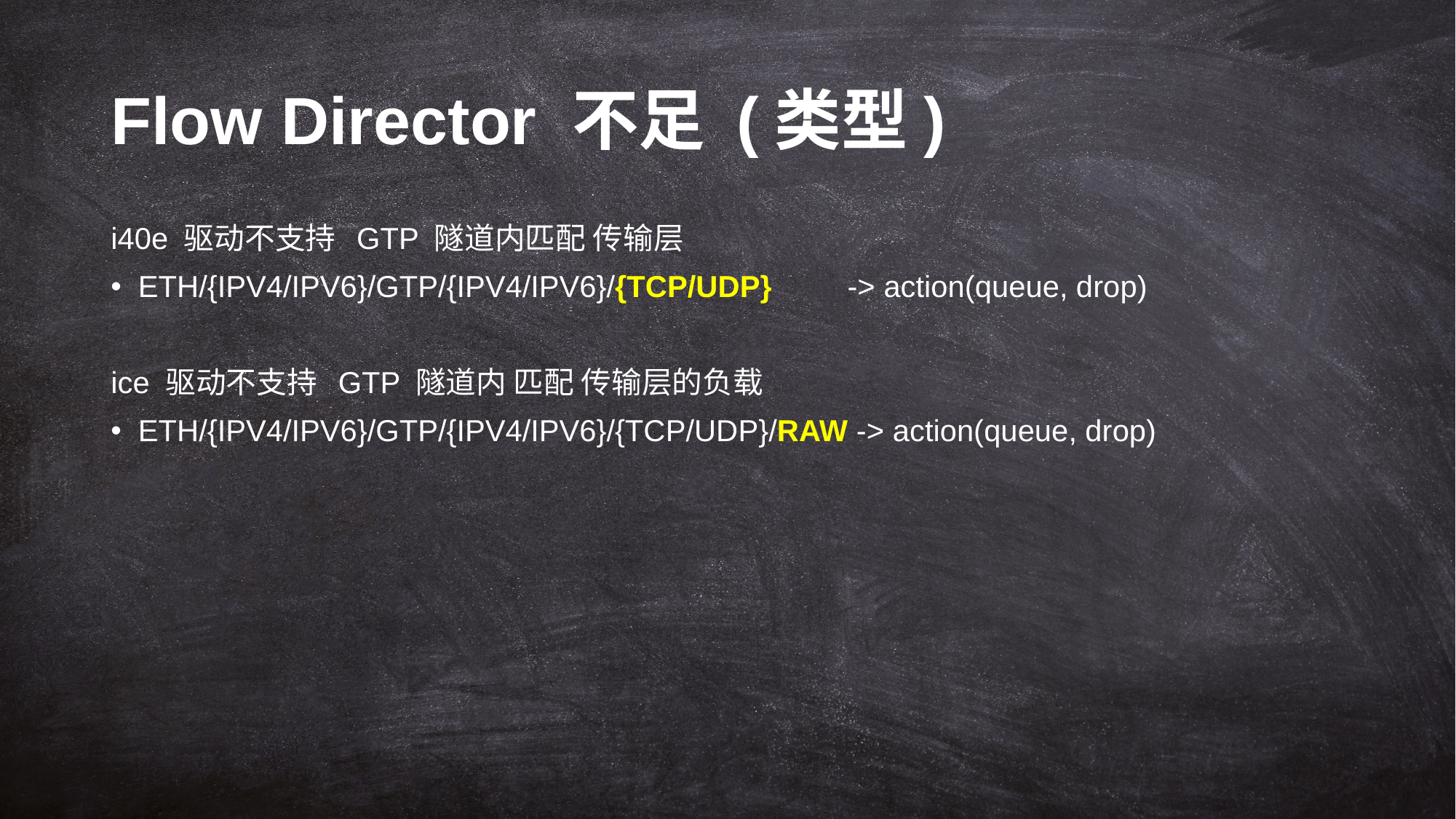

# Flow Director 不足 (类型)
i40e 驱动不支持  GTP 隧道内匹配 传输层
ETH/{IPV4/IPV6}/GTP/{IPV4/IPV6}/{TCP/UDP}         -> action(queue, drop)

ice 驱动不支持  GTP 隧道内 匹配 传输层的负载
ETH/{IPV4/IPV6}/GTP/{IPV4/IPV6}/{TCP/UDP}/RAW -> action(queue, drop)